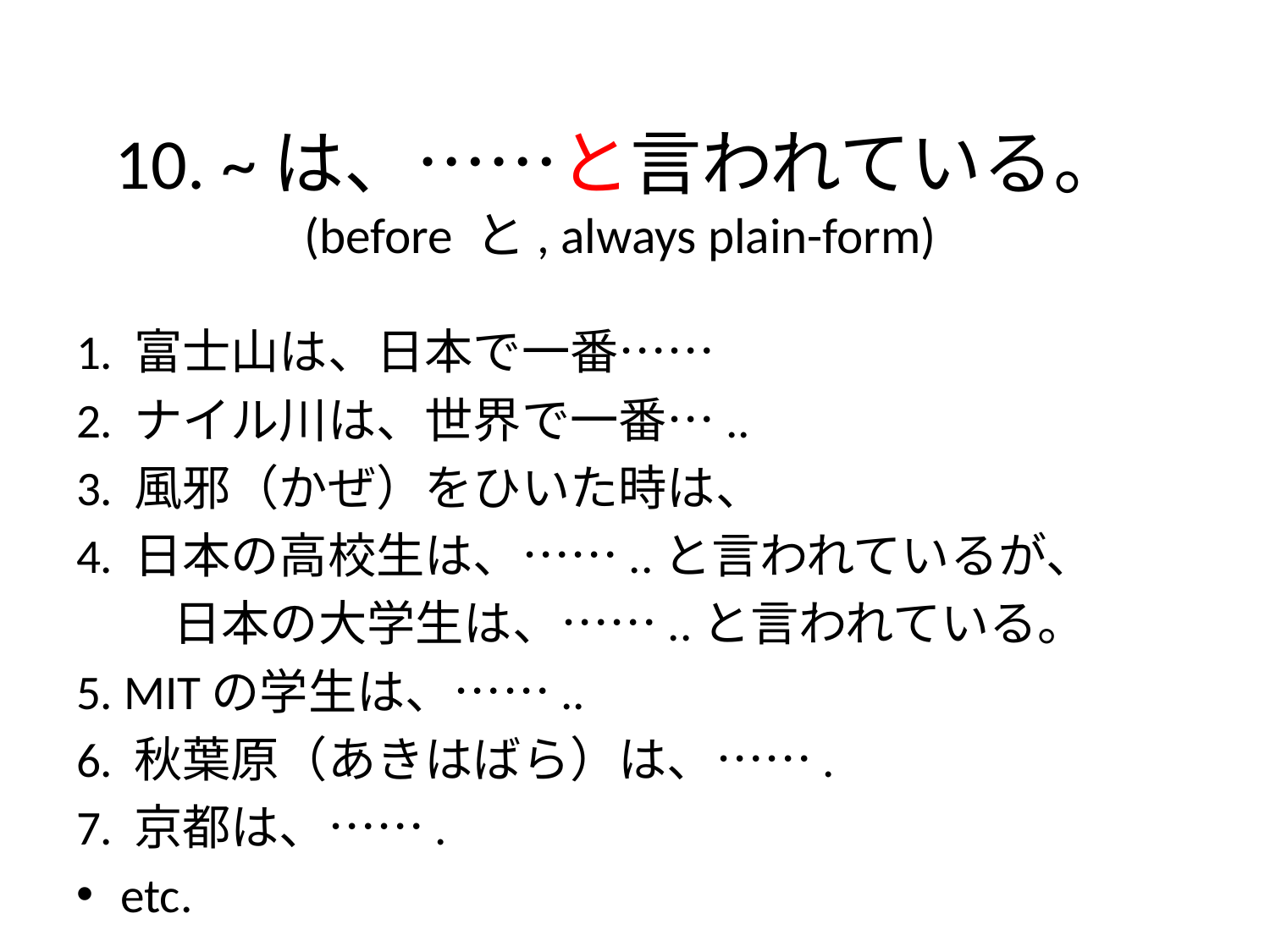

# 10. ~は、……と言われている。 (before と, always plain-form)
1. 富士山は、日本で一番……
2. ナイル川は、世界で一番…..
3. 風邪（かぜ）をひいた時は、
4. 日本の高校生は、……..と言われているが、
　　日本の大学生は、……..と言われている。
5. MITの学生は、……..
6. 秋葉原（あきはばら）は、…….
7. 京都は、…….
etc.